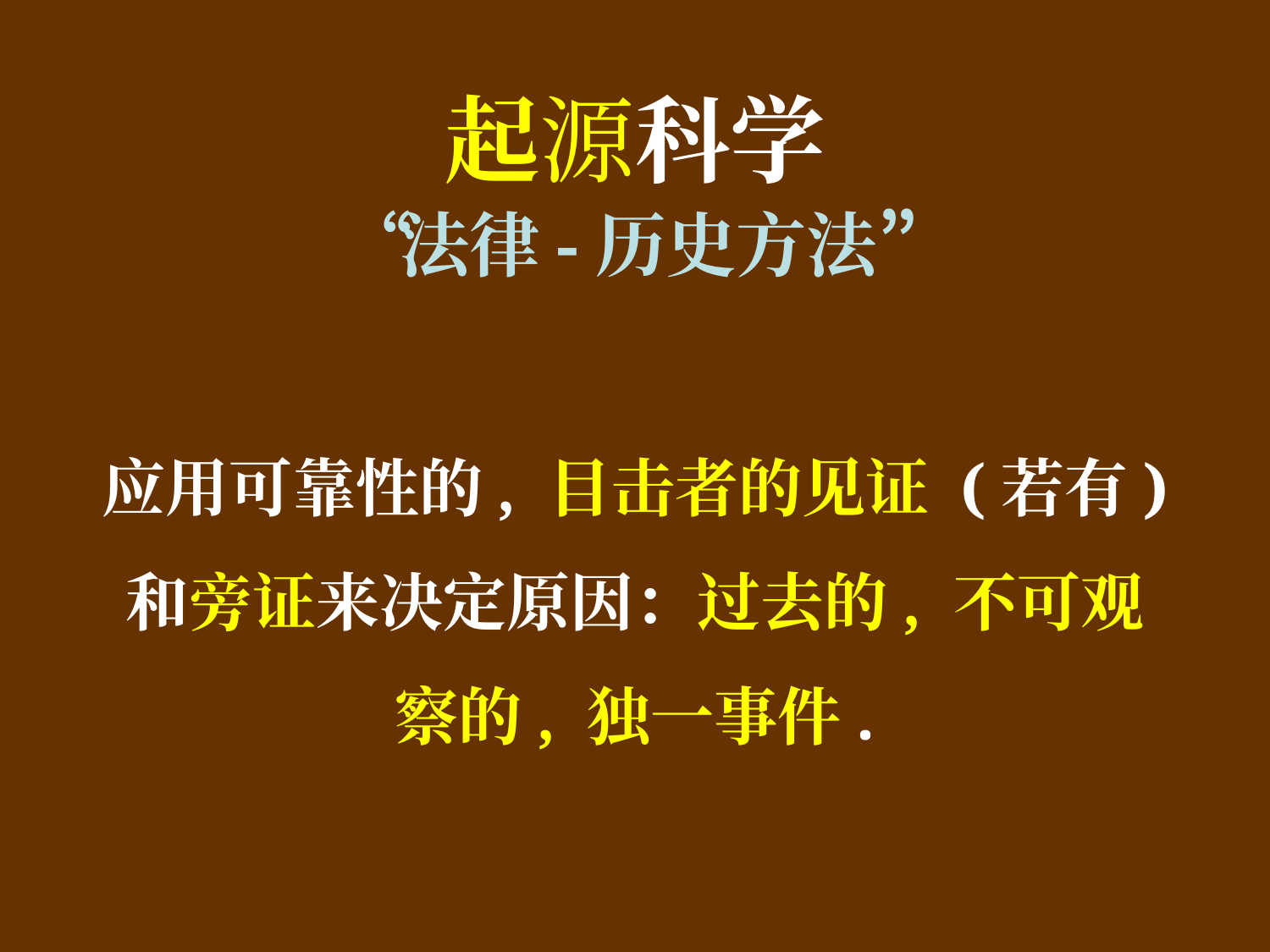

起源科学

应用可靠性的, 目击者的见证 (若有) 和旁证来决定原因：过去的, 不可观察的, 独一事件.
“法律-历史方法”
# Origin science defined